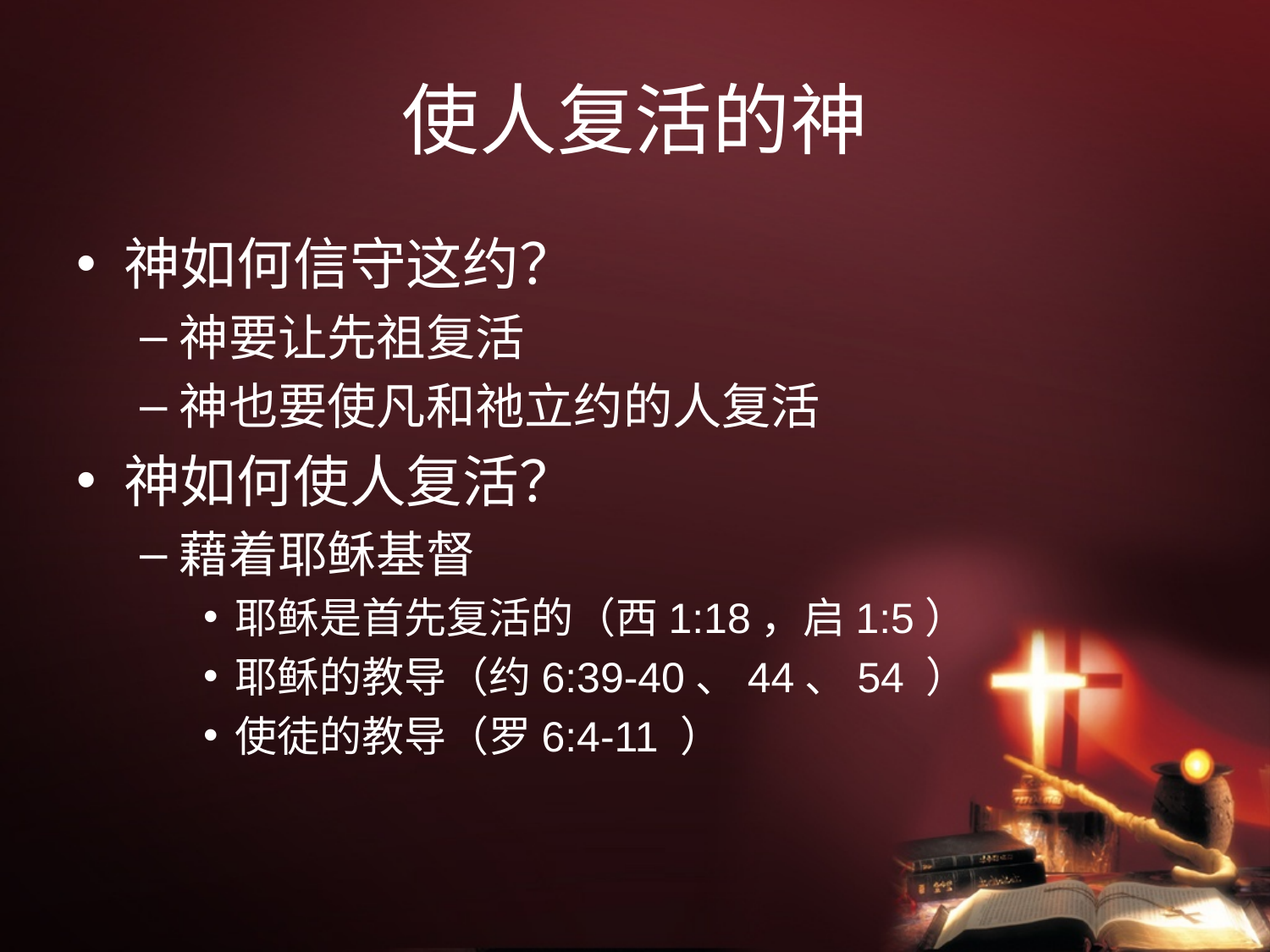

# 使人复活的神
神如何信守这约？
神要让先祖复活
神也要使凡和祂立约的人复活
神如何使人复活？
藉着耶稣基督
耶稣是首先复活的（西1:18，启1:5）
耶稣的教导（约6:39-40、44、54 ）
使徒的教导（罗6:4-11 ）